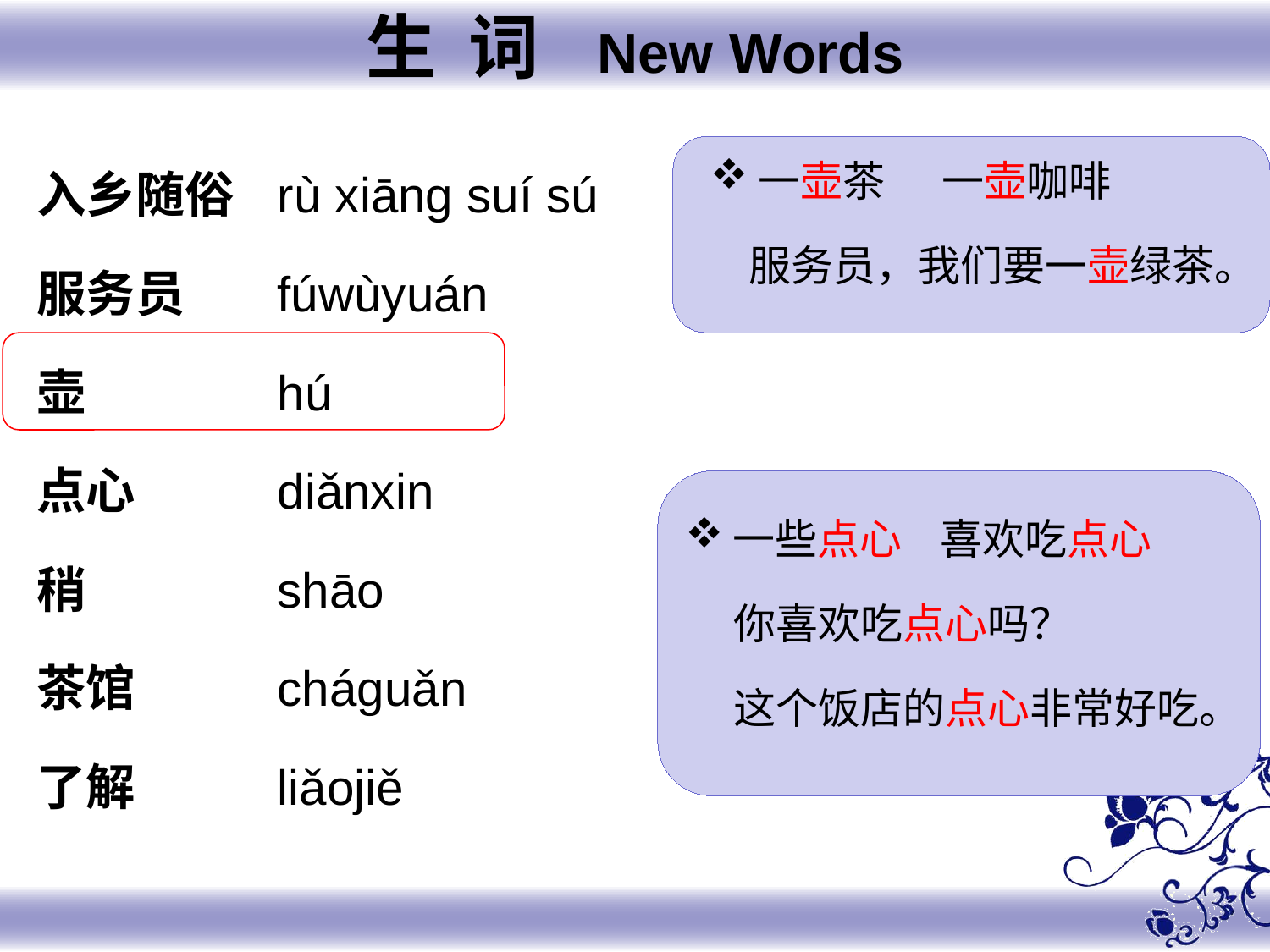

生  词   New Words
一壶茶      一壶咖啡
   服务员，我们要一壶绿茶。

rù xiāng suí sú
fúwùyuán
hú
diǎnxin
shāo
cháguǎn
liǎojiě

入乡随俗
服务员
壶
点心
稍
茶馆
了解

一些点心    喜欢吃点心
    你喜欢吃点心吗？
    这个饭店的点心非常好吃。